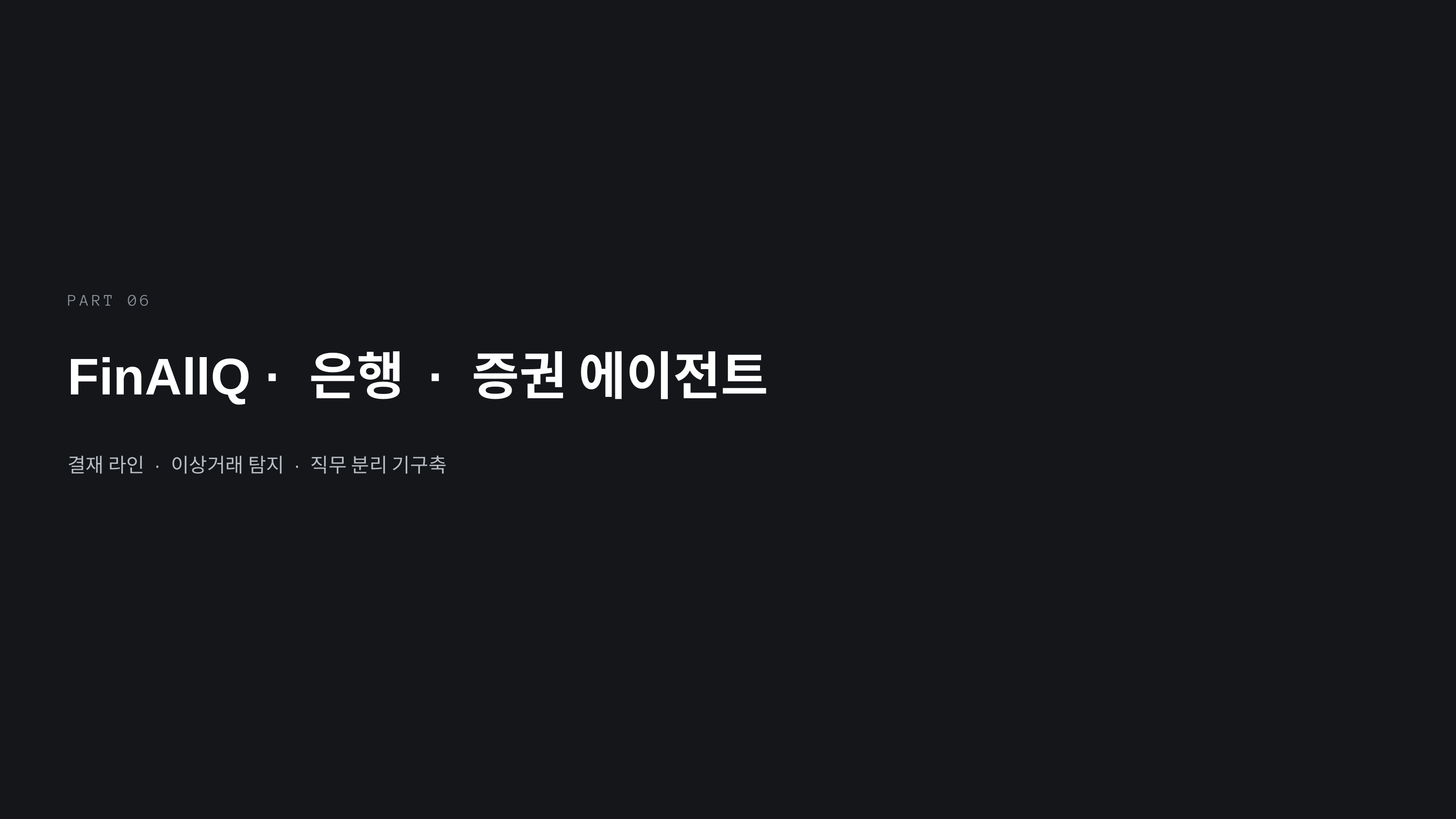

PART 06

FinAllQ · 은행 · 증권 에이전트

결재 라인 · 이상거래 탐지 · 직무 분리 기구축